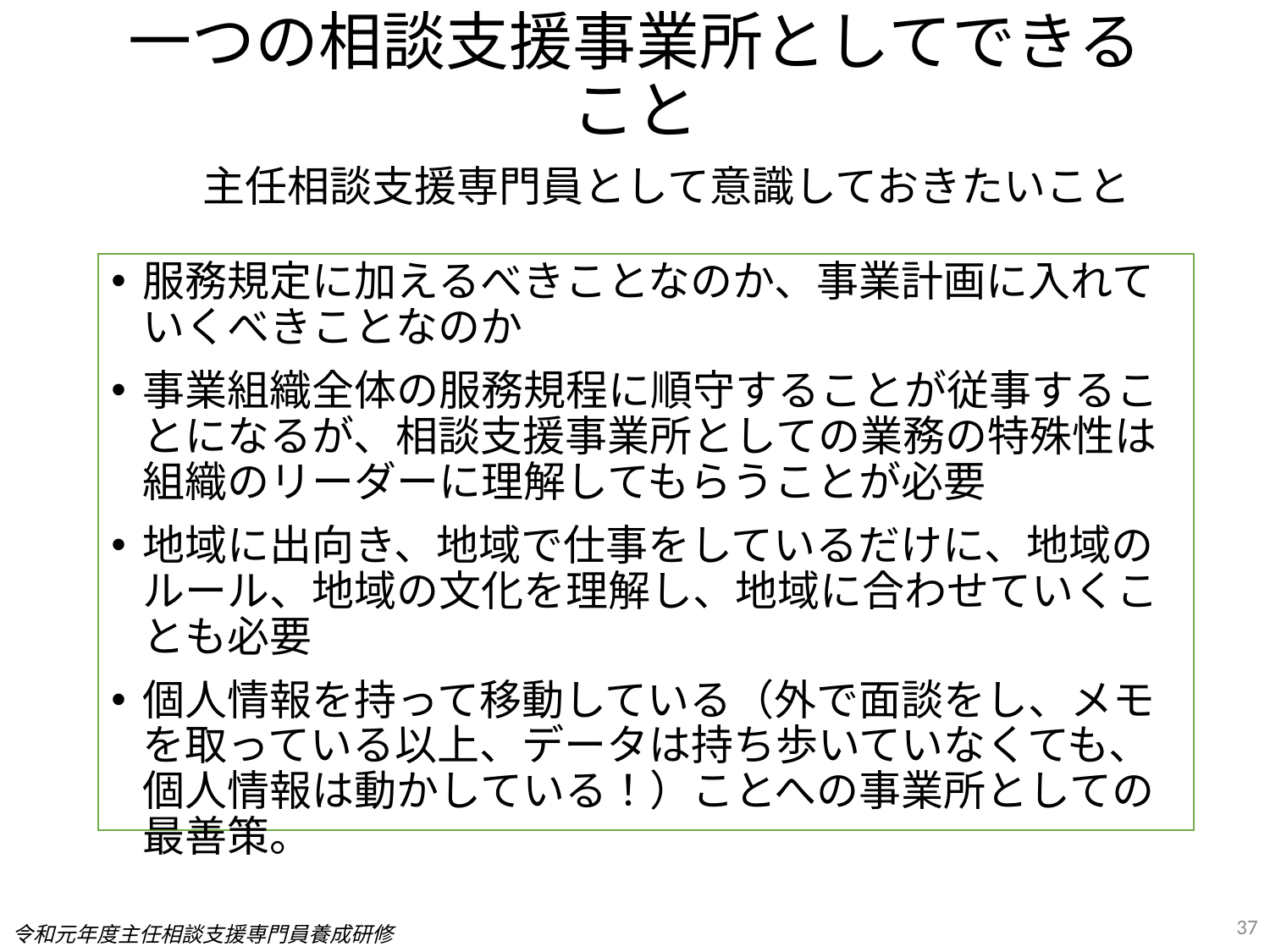

# 一つの相談支援事業所としてできること 　主任相談支援専門員として意識しておきたいこと
服務規定に加えるべきことなのか、事業計画に入れていくべきことなのか
事業組織全体の服務規程に順守することが従事することになるが、相談支援事業所としての業務の特殊性は組織のリーダーに理解してもらうことが必要
地域に出向き、地域で仕事をしているだけに、地域のルール、地域の文化を理解し、地域に合わせていくことも必要
個人情報を持って移動している（外で面談をし、メモを取っている以上、データは持ち歩いていなくても、個人情報は動かしている！）ことへの事業所としての最善策。

37
令和元年度主任相談支援専門員養成研修